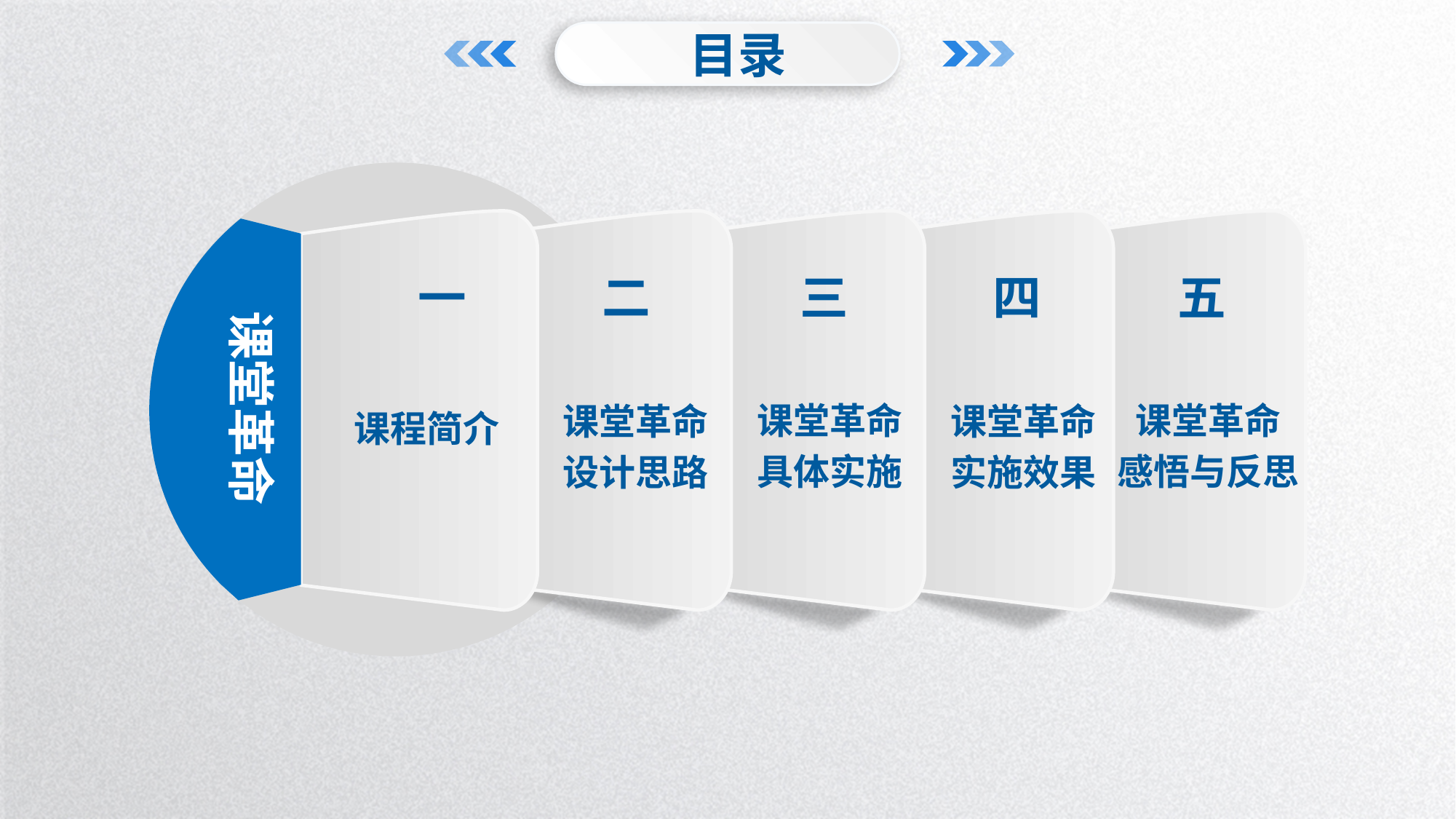

目录

一
二
三
四
五
课堂革命
课堂革命
具体实施
课堂革命
感悟与反思
课堂革命
设计思路
课堂革命
实施效果
课程简介